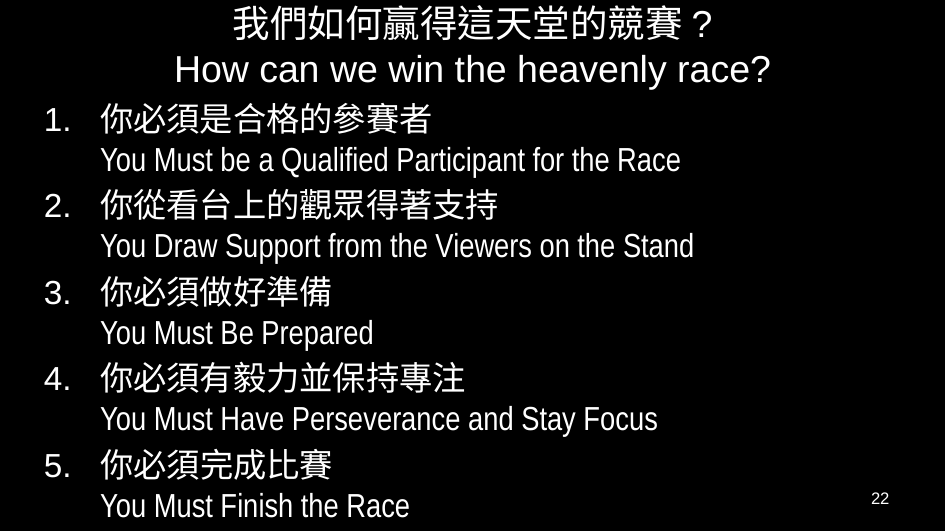

# 我們如何贏得這天堂的競賽? How can we win the heavenly race?
你必須是合格的參賽者
You Must be a Qualified Participant for the Race
你從看台上的觀眾得著支持
You Draw Support from the Viewers on the Stand
你必須做好準備
You Must Be Prepared
你必須有毅力並保持專注
You Must Have Perseverance and Stay Focus
你必須完成比賽
You Must Finish the Race

22